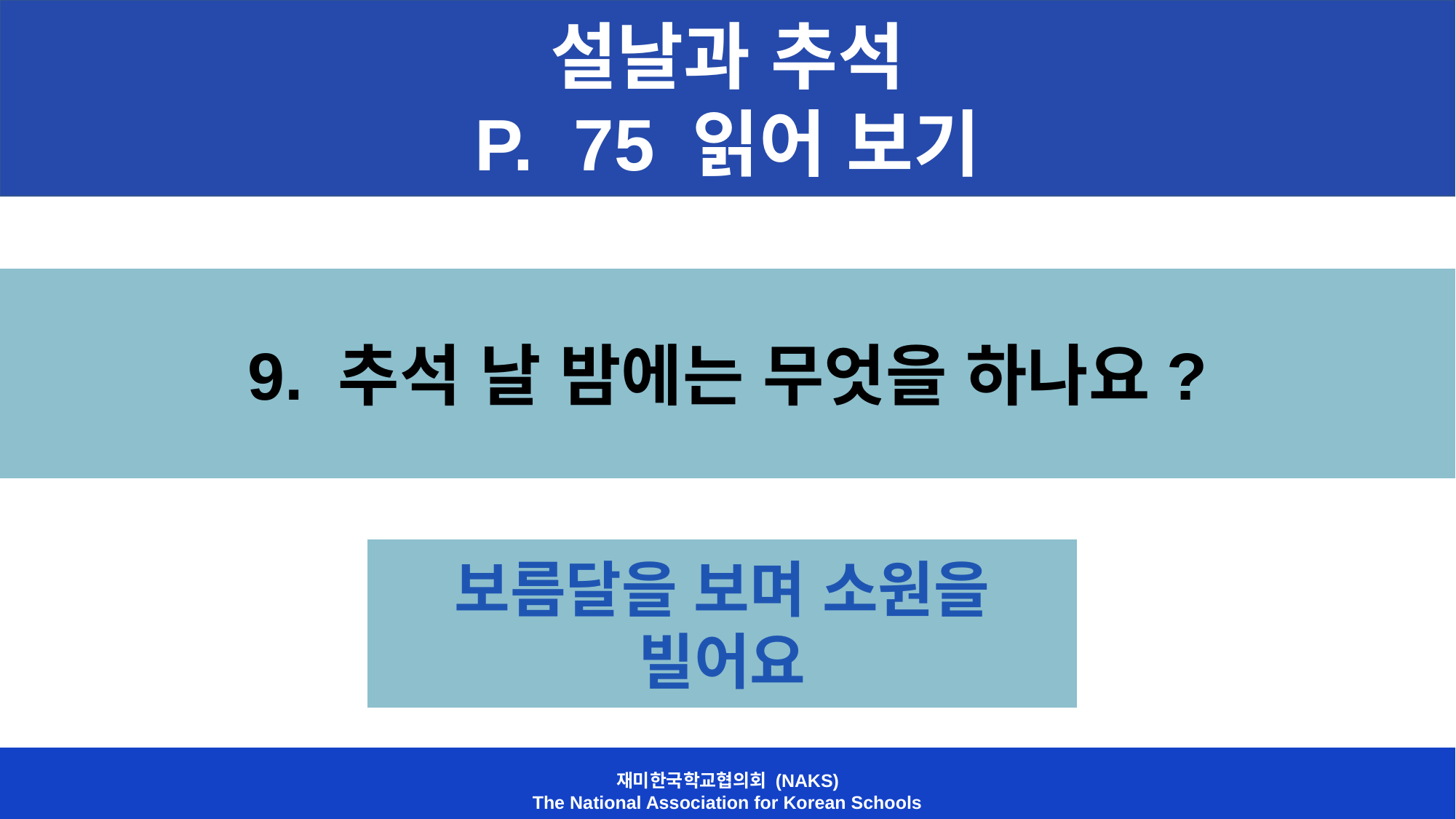

설날과 추석
P.  75 읽어 보기
9. 추석 날 밤에는 무엇을 하나요?
보름달을 보며 소원을 빌어요
재미한국학교협의회 (NAKS)
The National Association for Korean Schools